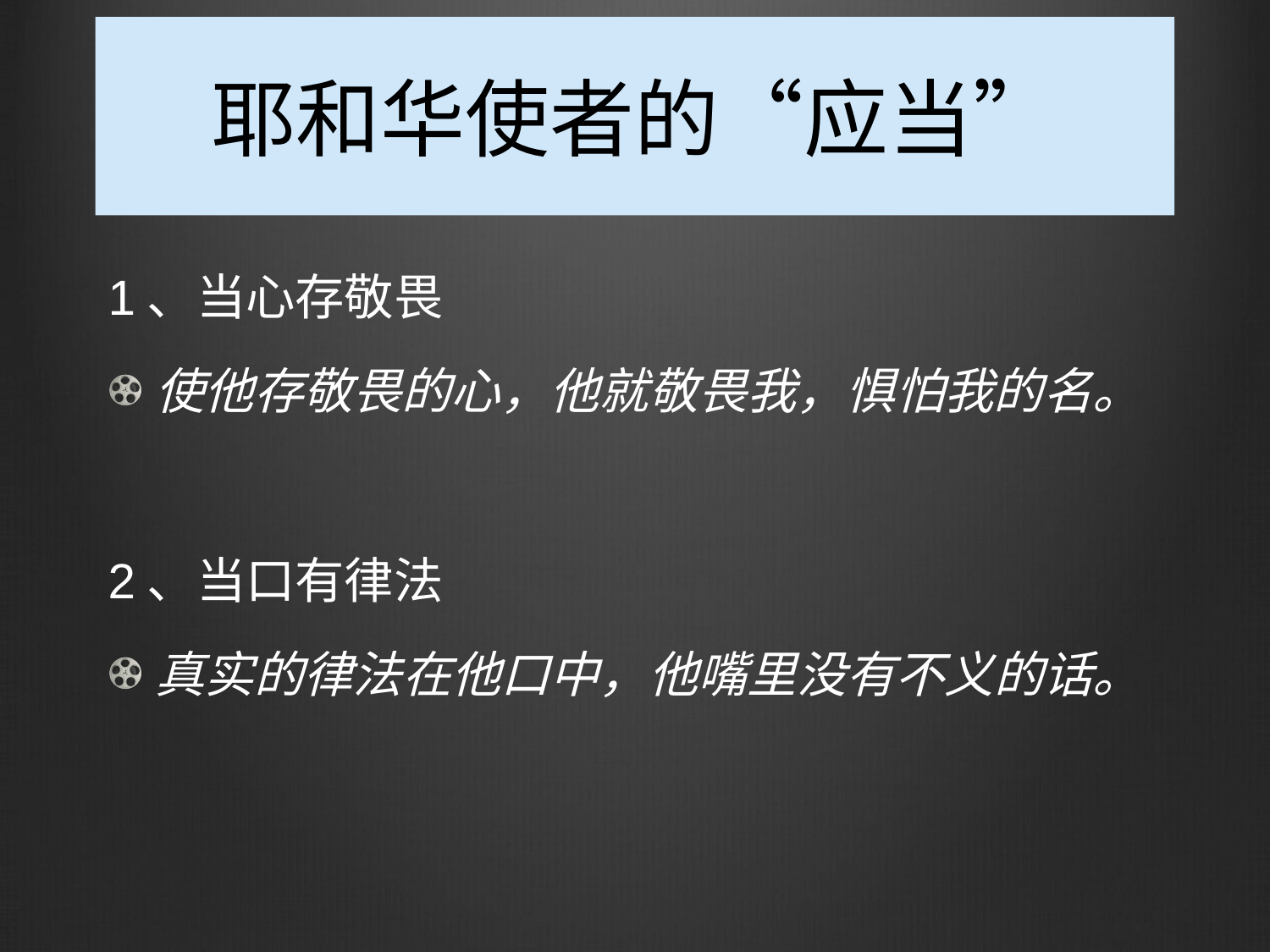

# 耶和华使者的“应当”
1、当心存敬畏
使他存敬畏的心，他就敬畏我，惧怕我的名。

2、当口有律法
真实的律法在他口中，他嘴里没有不义的话。